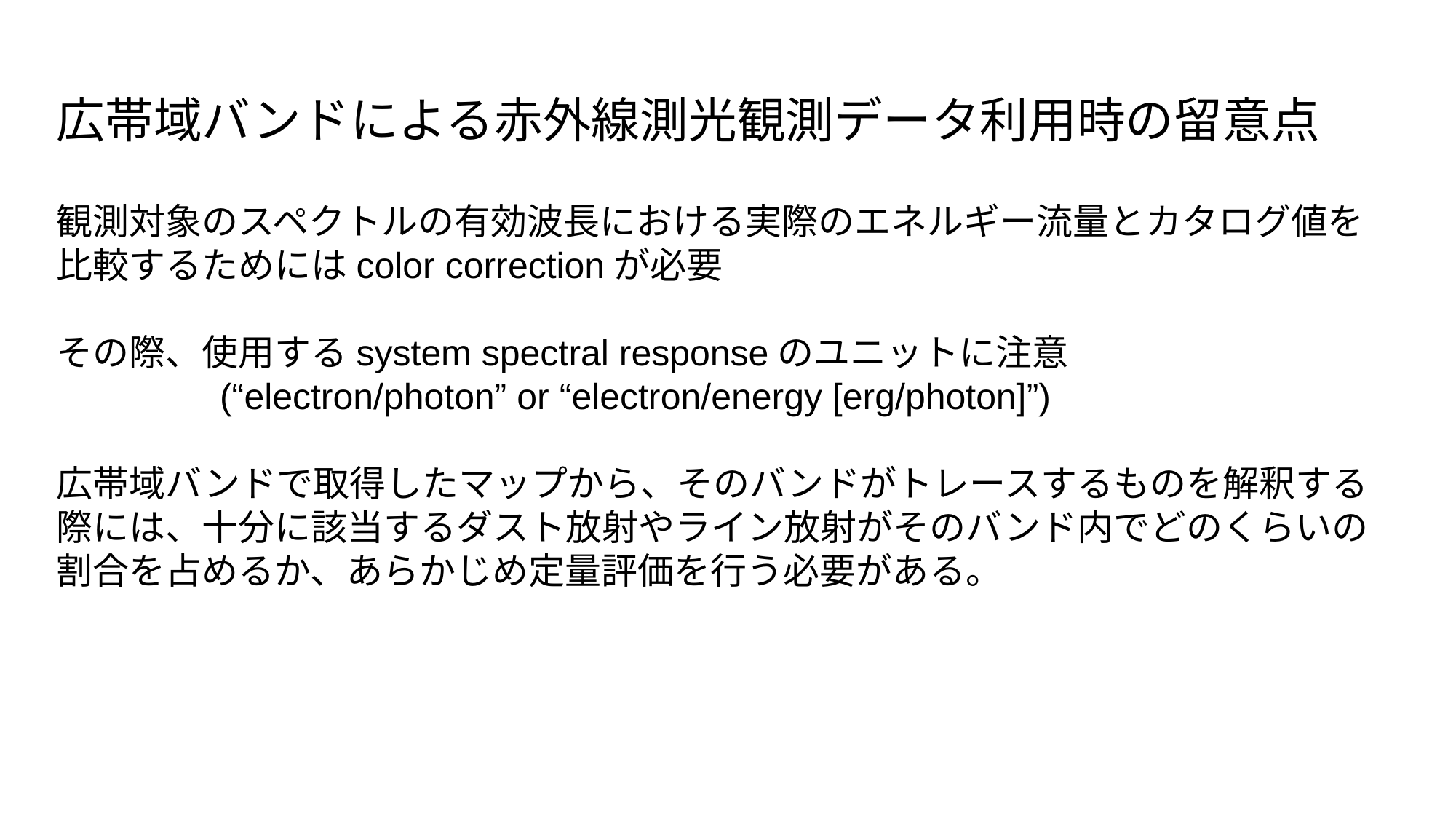

広帯域バンドによる赤外線測光観測データ利用時の留意点

観測対象のスペクトルの有効波長における実際のエネルギー流量とカタログ値を
比較するためにはcolor correctionが必要

その際、使用するsystem spectral responseのユニットに注意
　　          (“electron/photon” or “electron/energy [erg/photon]”)

広帯域バンドで取得したマップから、そのバンドがトレースするものを解釈する
際には、十分に該当するダスト放射やライン放射がそのバンド内でどのくらいの
割合を占めるか、あらかじめ定量評価を行う必要がある。